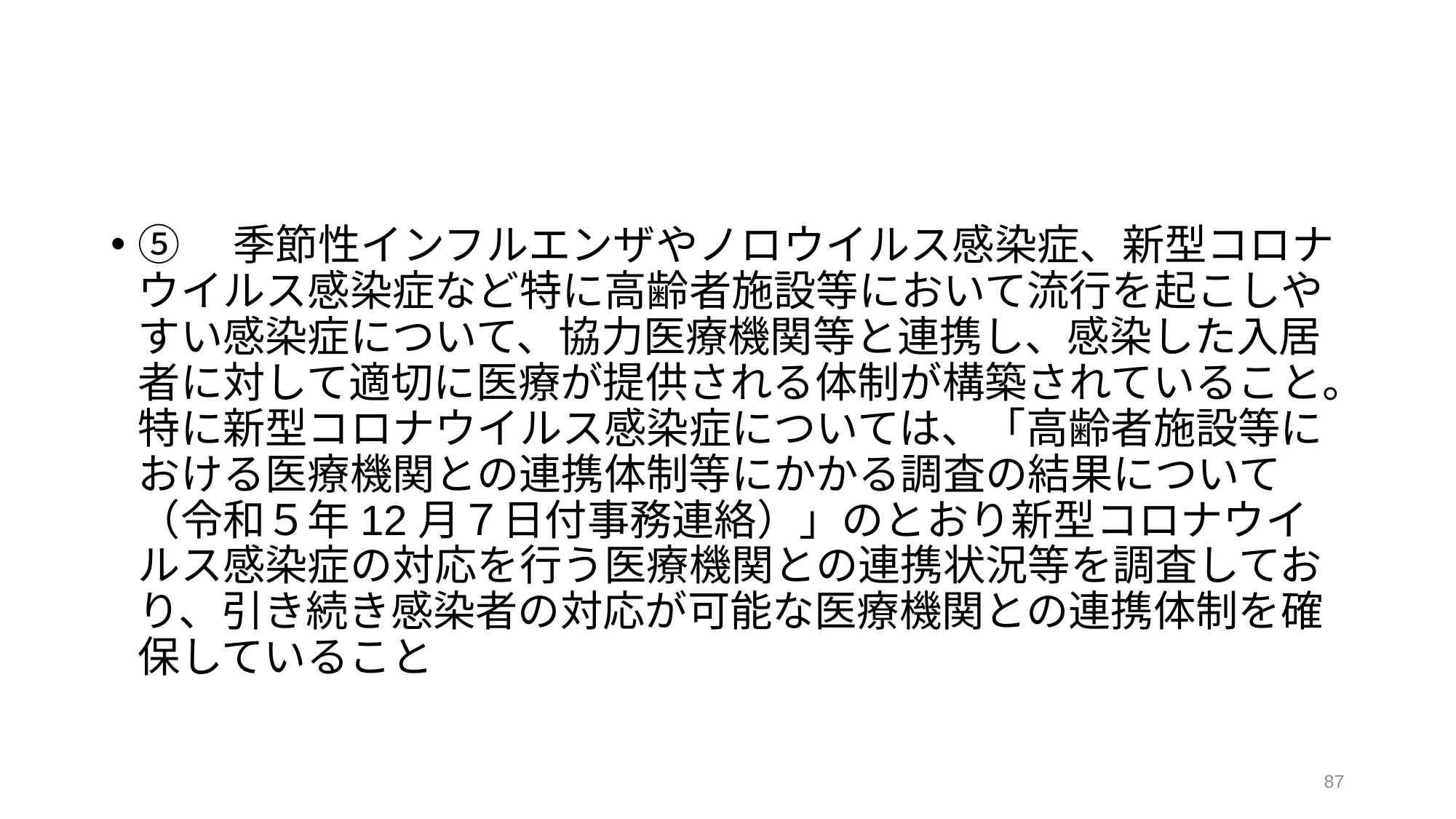

#
⑤　季節性インフルエンザやノロウイルス感染症、新型コロナウイルス感染症など特に高齢者施設等において流行を起こしやすい感染症について、協力医療機関等と連携し、感染した入居者に対して適切に医療が提供される体制が構築されていること。特に新型コロナウイルス感染症については、「高齢者施設等における医療機関との連携体制等にかかる調査の結果について（令和５年12月７日付事務連絡）」のとおり新型コロナウイルス感染症の対応を行う医療機関との連携状況等を調査しており、引き続き感染者の対応が可能な医療機関との連携体制を確保していること
87